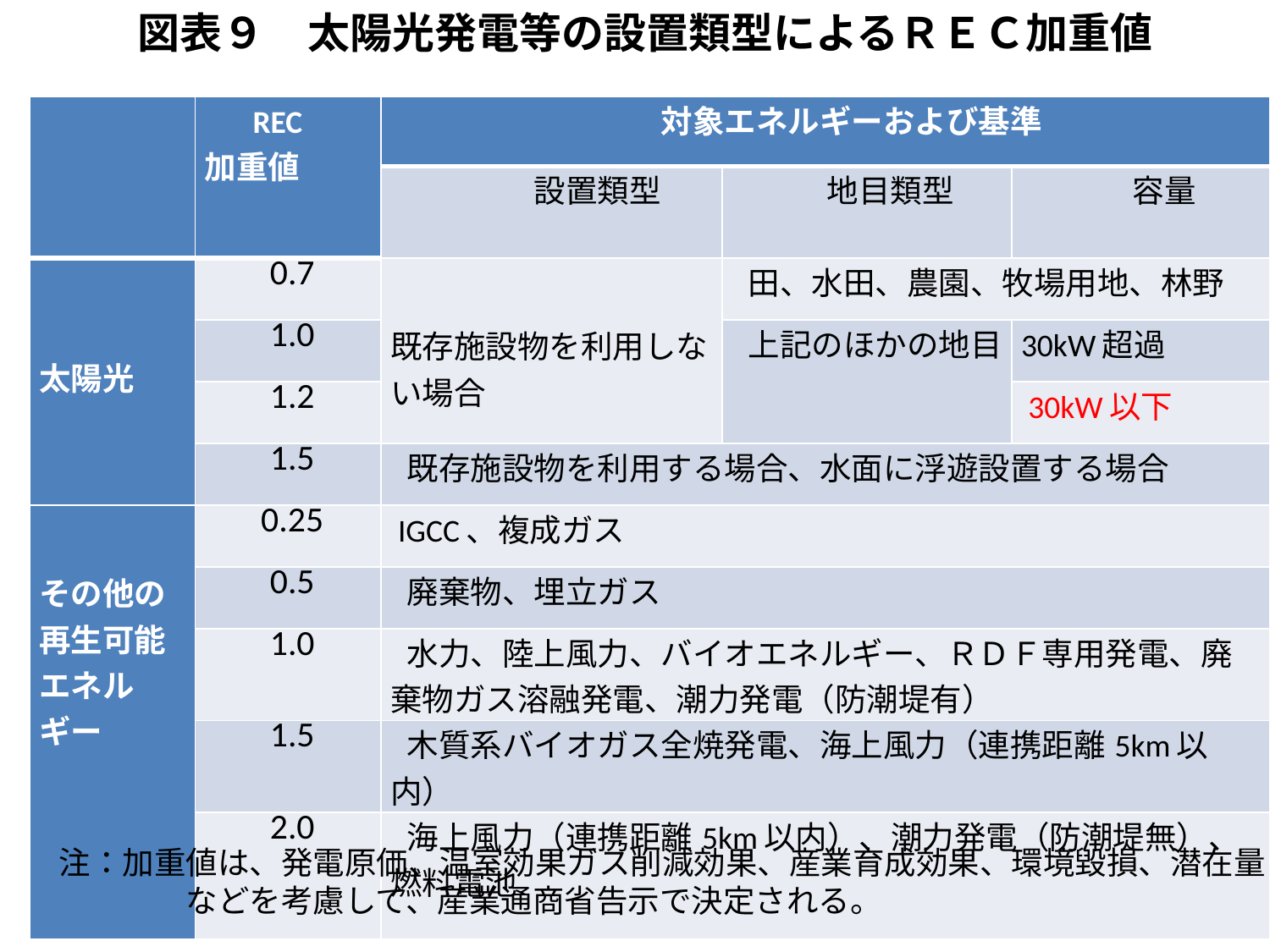

図表９　太陽光発電等の設置類型によるＲＥＣ加重値
|  | REC 加重値 | 対象エネルギーおよび基準 |  |  |
| --- | --- | --- | --- | --- |
|  |  | 設置類型 | 地目類型 | 容量 |
| 太陽光 | 0.7 | 既存施設物を利用しない場合 | 田、水田、農園、牧場用地、林野 |  |
|  | 1.0 |  | 上記のほかの地目 | 30kW超過 |
|  | 1.2 |  |  | 30kW以下 |
|  | 1.5 | 既存施設物を利用する場合、水面に浮遊設置する場合 |  |  |
| その他の再生可能エネルギー | 0.25 | IGCC、複成ガス |  |  |
|  | 0.5 | 廃棄物、埋立ガス |  |  |
|  | 1.0 | 水力、陸上風力、バイオエネルギー、ＲＤＦ専用発電、廃棄物ガス溶融発電、潮力発電（防潮堤有） |  |  |
|  | 1.5 | 木質系バイオガス全焼発電、海上風力（連携距離5km以内） |  |  |
|  | 2.0 | 海上風力（連携距離5km以内）、潮力発電（防潮堤無）、燃料電池 |  |  |

注：加重値は、発電原価、温室効果ガス削減効果、産業育成効果、環境毀損、潜在量
　　　　などを考慮して、産業通商省告示で決定される。